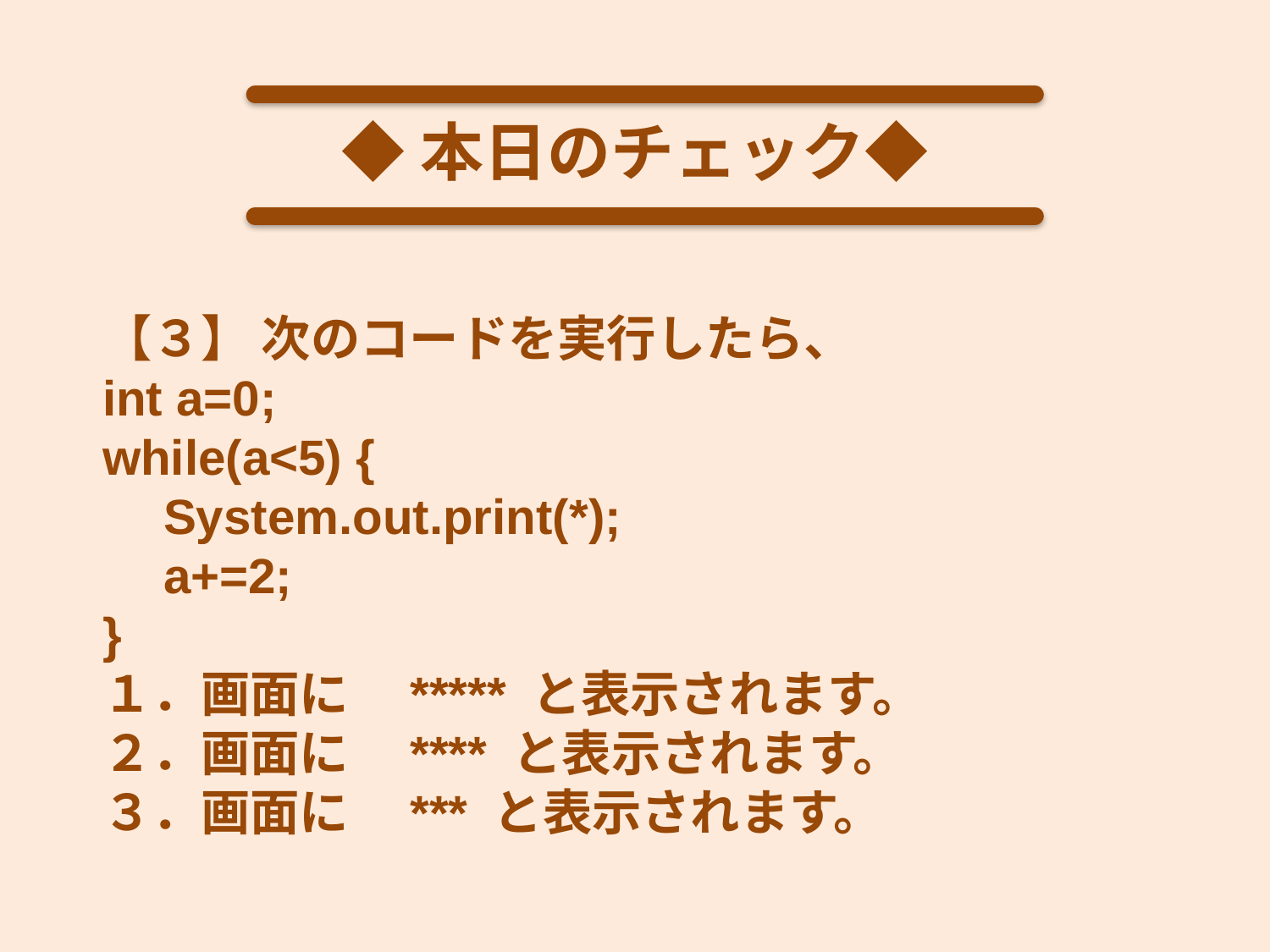

◆本日のチェック◆

【３】 次のコードを実行したら、
int a=0;
while(a<5) {
　System.out.print(*);
　a+=2;
}
１．画面に　***** と表示されます。
２．画面に　**** と表示されます。
３．画面に　*** と表示されます。